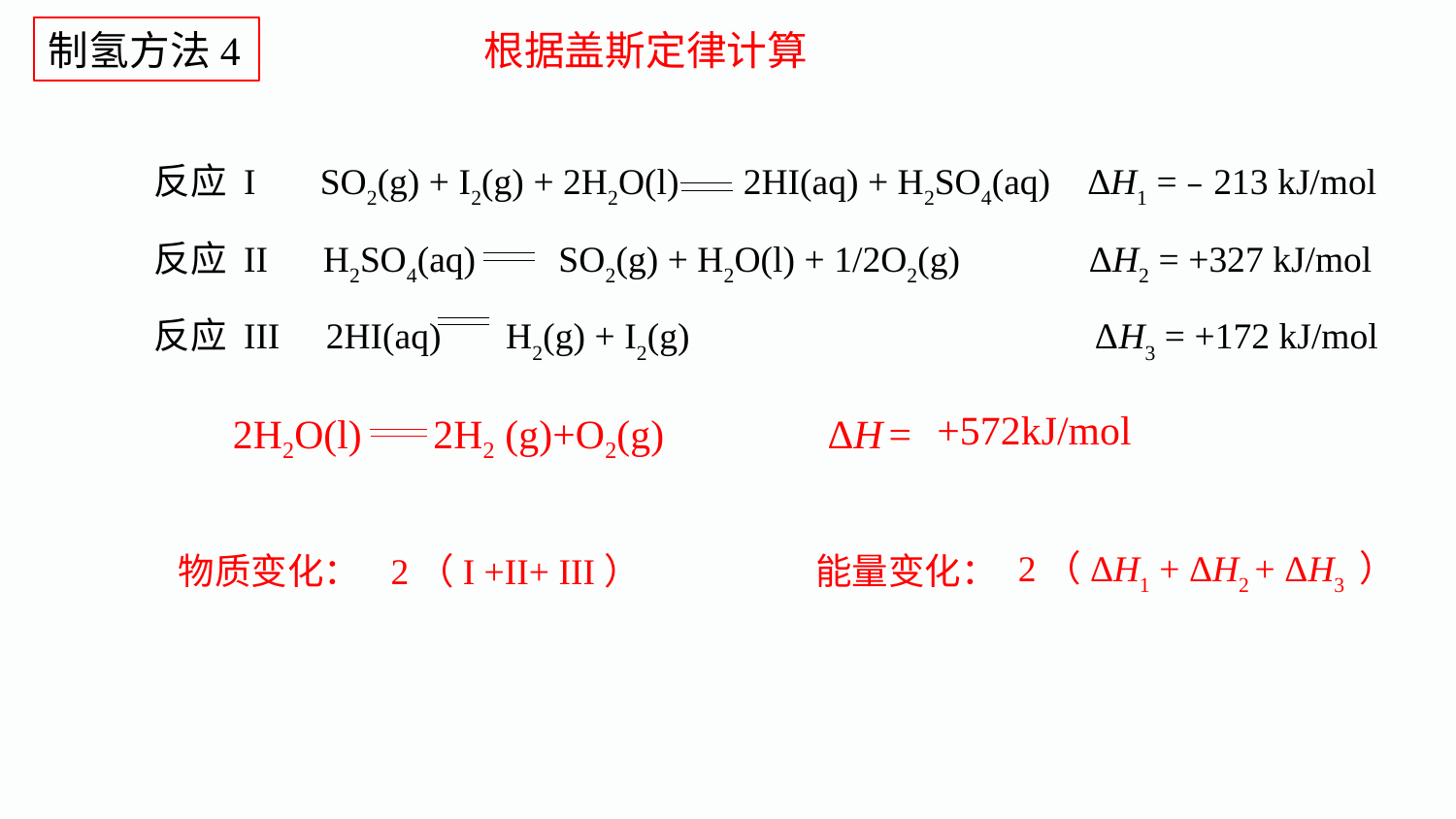

制氢方法4
根据盖斯定律计算
反应 I       SO2(g) + I2(g) + 2H2O(l)       2HI(aq) + H2SO4(aq)    ΔH1 =﹣213 kJ/mol
反应 II      H2SO4(aq)         SO2(g) + H2O(l) + 1/2O2(g)              ΔH2 = +327 kJ/mol
反应 III     2HI(aq)       H2(g) + I2(g)                                            ΔH3 = +172 kJ/mol
+572kJ/mol
2H2O(l)       2H2 (g)+O2(g)                ΔH =
2（ΔH1 + ΔH2 + ΔH3 ）
物质变化：
2（I +II+ III）
能量变化：